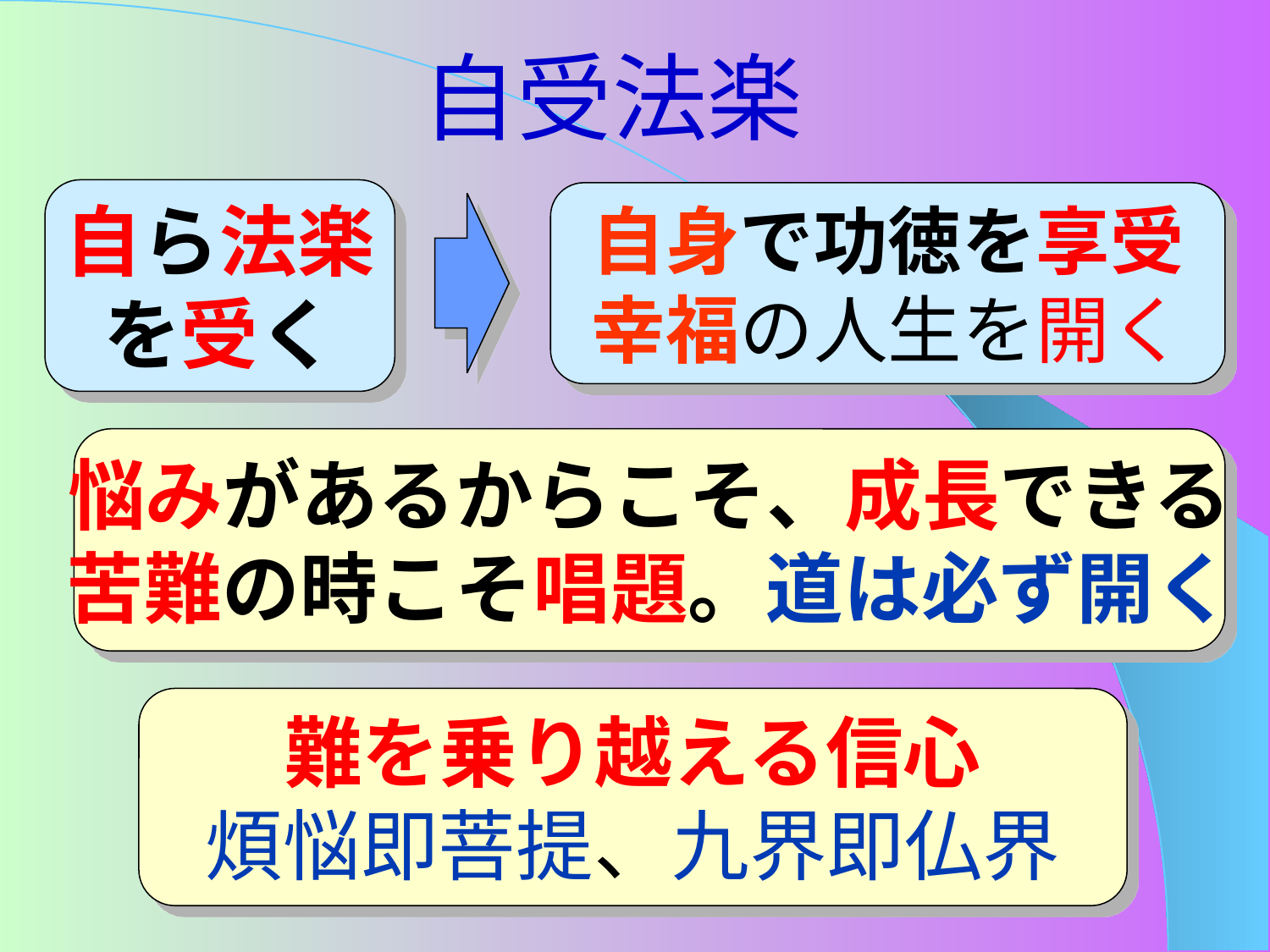

# 自受法楽
自ら法楽
を受く
自身で功徳を享受
幸福の人生を開く

悩みがあるからこそ、成長できる
苦難の時こそ唱題。道は必ず開く
難を乗り越える信心
煩悩即菩提、九界即仏界